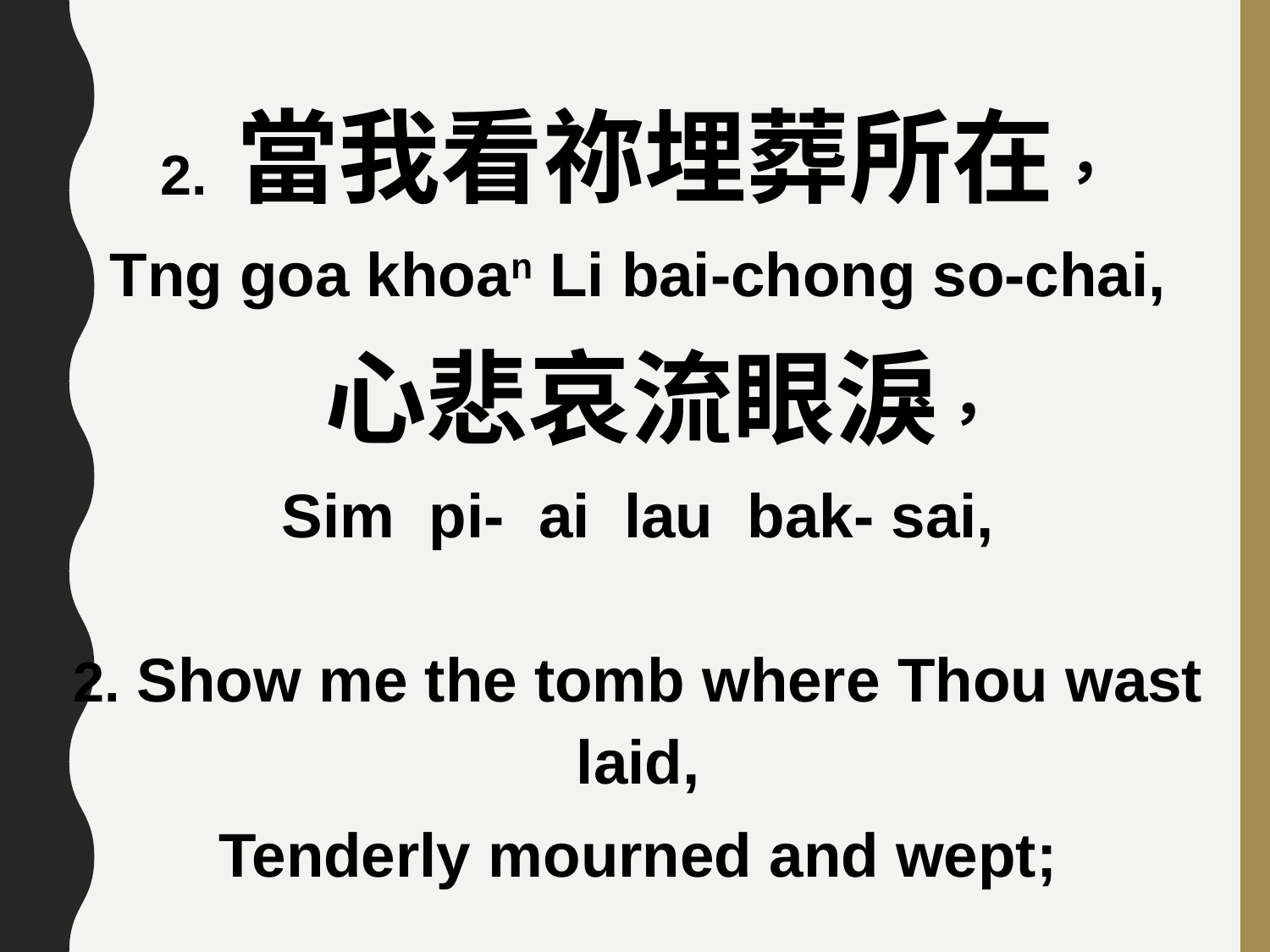

2. 當我看祢埋葬所在，
Tng goa khoan Li bai-chong so-chai,
 心悲哀流眼淚，
Sim  pi-  ai  lau  bak- sai,

2. Show me the tomb where Thou wast laid,
Tenderly mourned and wept;